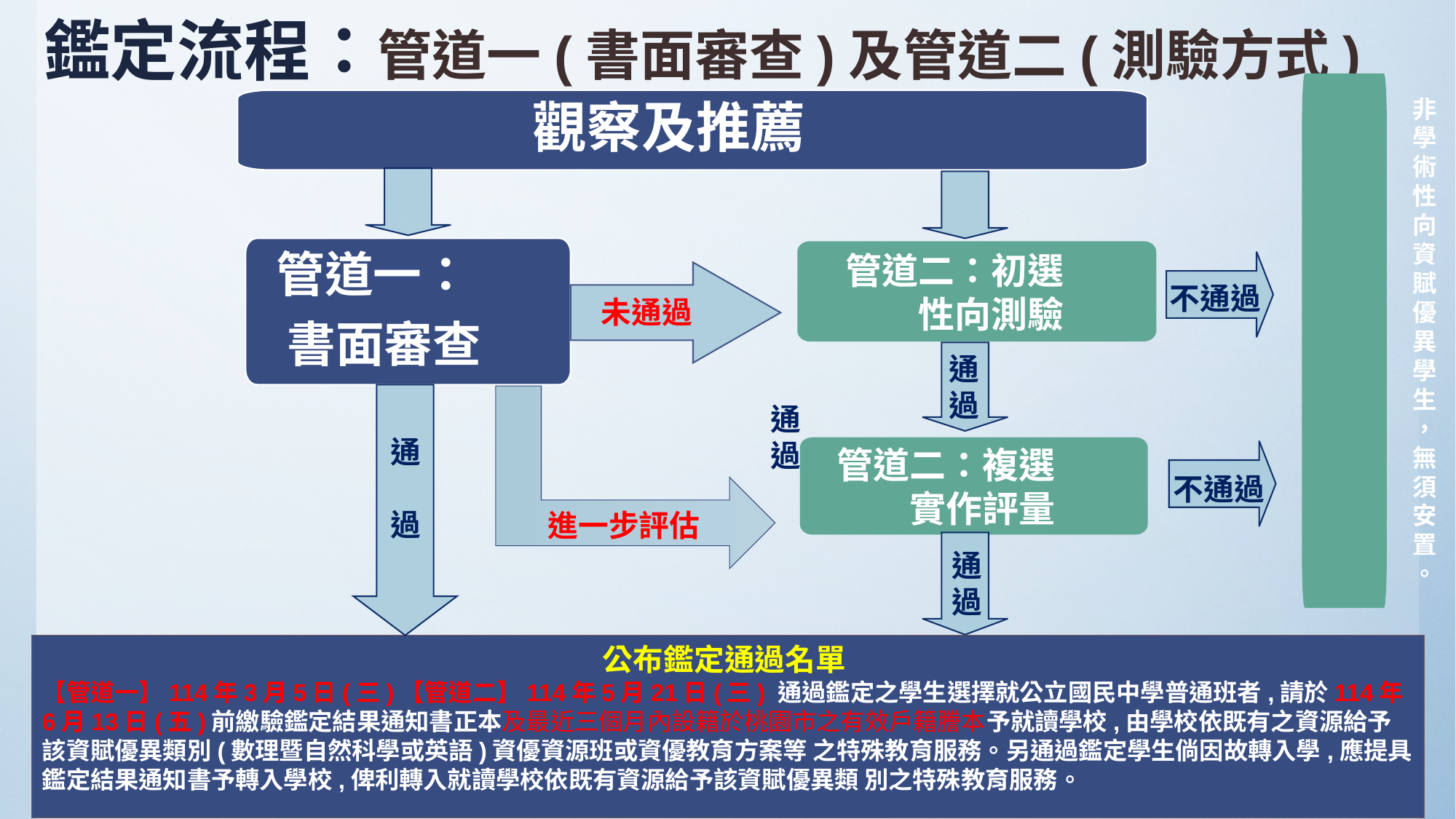

鑑定流程：管道一(書面審查)及管道二(測驗方式)
非學術性向
資賦優異學生，無須安置。
 觀察及推薦

管道一：
書面審查

管道二：初選
性向測驗
不通過
未通過

通過

通過
通

過

管道二：複選
實作評量
不通過
進一步評估

通過
公布鑑定通過名單
【管道一】114年3月5日(三)【管道二】114年5月21日(三) 通過鑑定之學生選擇就公立國民中學普通班者,請於114年6月13日(五)前繳驗鑑定結果通知書正本及最近三個月內設籍於桃園市之有效戶籍謄本予就讀學校,由學校依既有之資源給予該資賦優異類別(數理暨自然科學或英語)資優資源班或資優教育方案等 之特殊教育服務。另通過鑑定學生倘因故轉入學,應提具鑑定結果通知書予轉入學校,俾利轉入就讀學校依既有資源給予該資賦優異類 別之特殊教育服務。
15